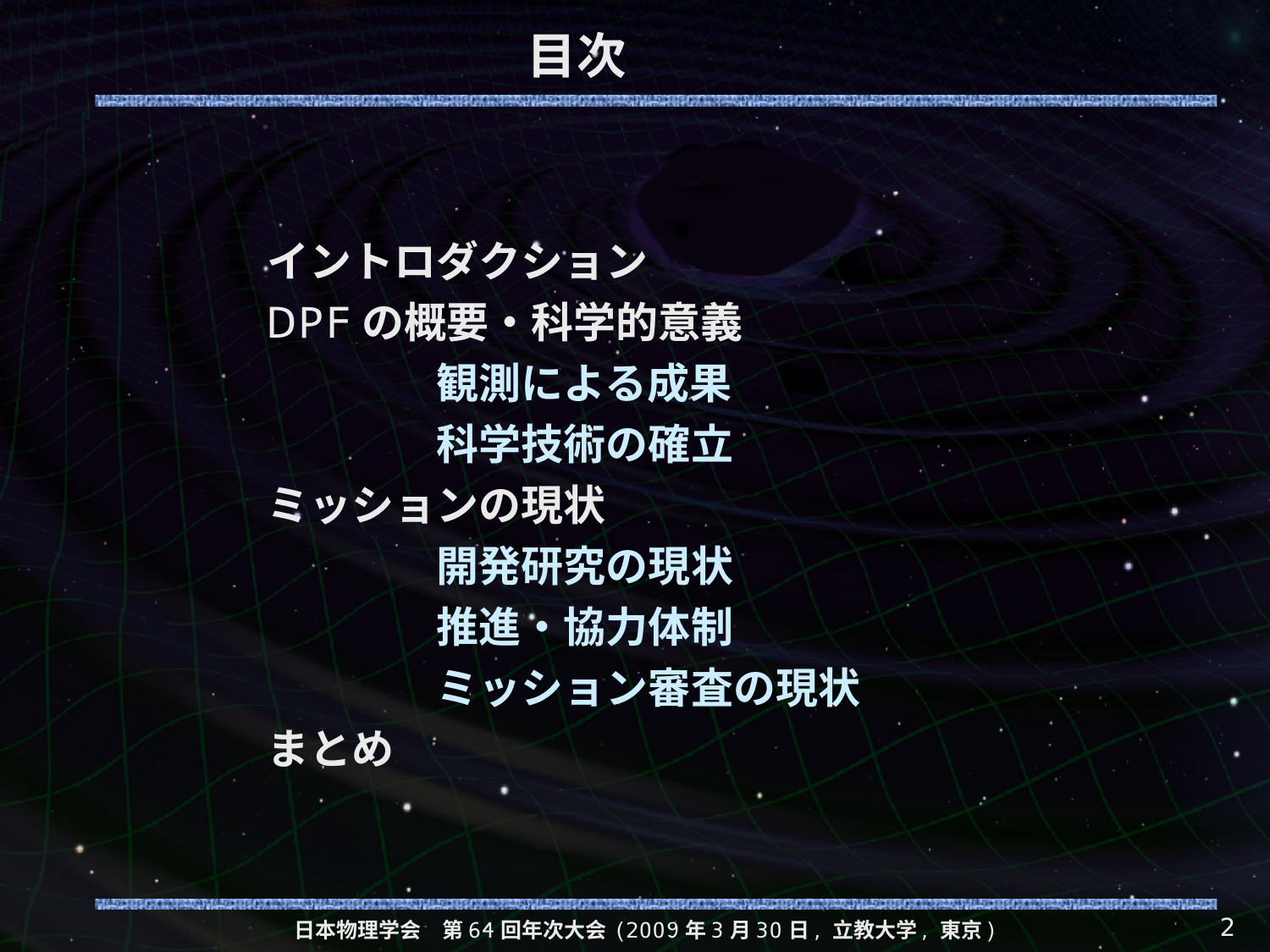

# 目次
イントロダクション
DPFの概要・科学的意義
　　　　観測による成果
　　　　科学技術の確立
ミッションの現状
　　　　開発研究の現状
　　　　推進・協力体制
　　　　ミッション審査の現状
まとめ
2
日本物理学会　第64回年次大会 (2009年3月30日, 立教大学, 東京)